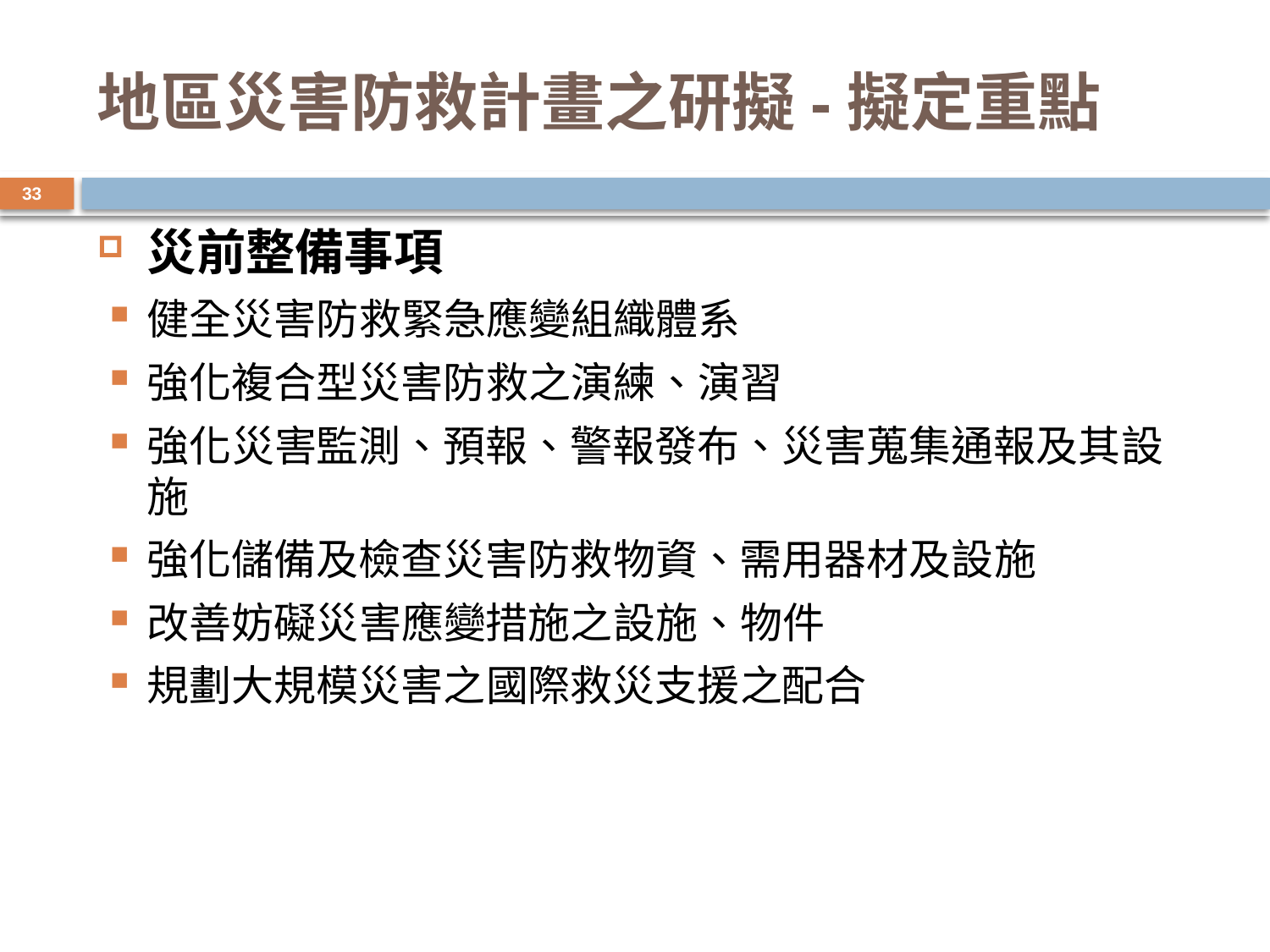

地區災害防救計畫之研擬-擬定重點
33
災前整備事項
健全災害防救緊急應變組織體系
強化複合型災害防救之演練、演習
強化災害監測、預報、警報發布、災害蒐集通報及其設施
強化儲備及檢查災害防救物資、需用器材及設施
改善妨礙災害應變措施之設施、物件
規劃大規模災害之國際救災支援之配合